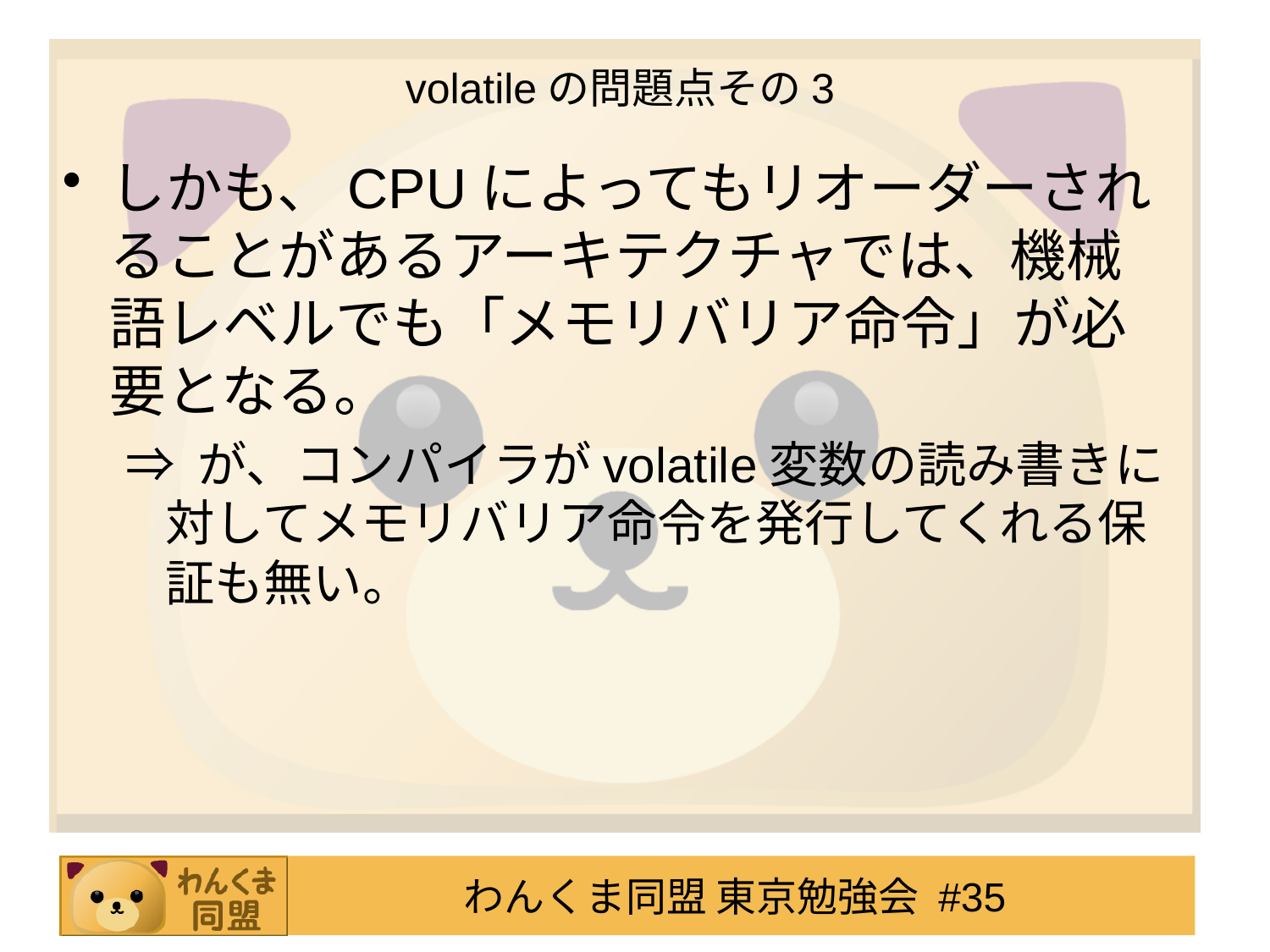

# volatileの問題点その3
しかも、CPUによってもリオーダーされることがあるアーキテクチャでは、機械語レベルでも「メモリバリア命令」が必要となる。
⇒ が、コンパイラがvolatile変数の読み書きに対してメモリバリア命令を発行してくれる保証も無い。